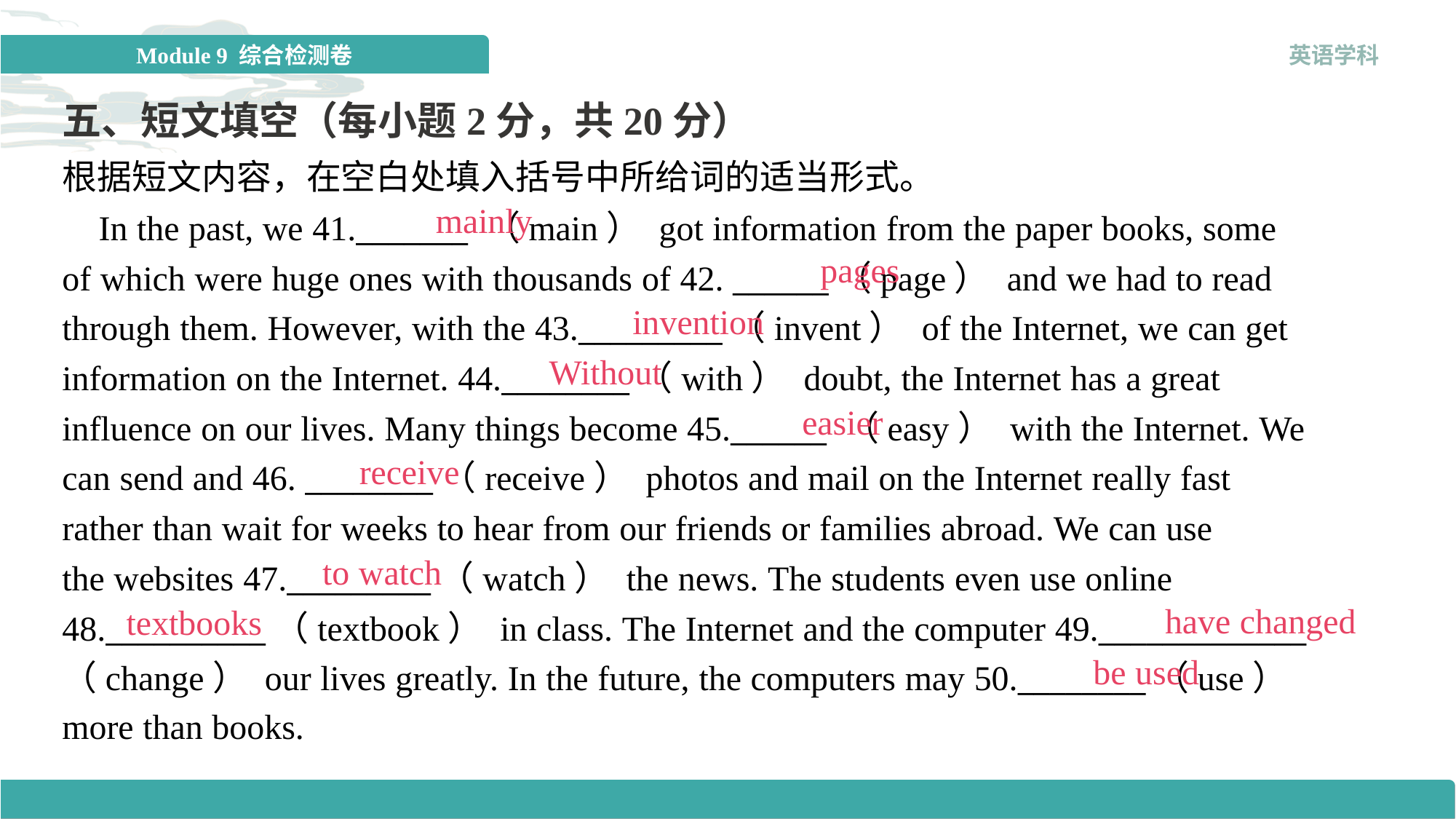

五、短文填空（每小题2分，共20分）
根据短文内容，在空白处填入括号中所给词的适当形式。
mainly
    In the past, we 41._______ （main） got information from the paper books, some
of which were huge ones with thousands of 42. ______（page） and we had to read
through them. However, with the 43._________（invent） of the Internet, we can get
information on the Internet. 44.________（with） doubt, the Internet has a great
influence on our lives. Many things become 45.______ （easy） with the Internet. We
can send and 46. ________（receive） photos and mail on the Internet really fast
rather than wait for weeks to hear from our friends or families abroad. We can use
the websites 47._________（watch） the news. The students even use online
48.__________（textbook） in class. The Internet and the computer 49._____________
（change） our lives greatly. In the future, the computers may 50.________（use）
more than books.
pages
invention
Without
easier
receive
to watch
have changed
textbooks
be used